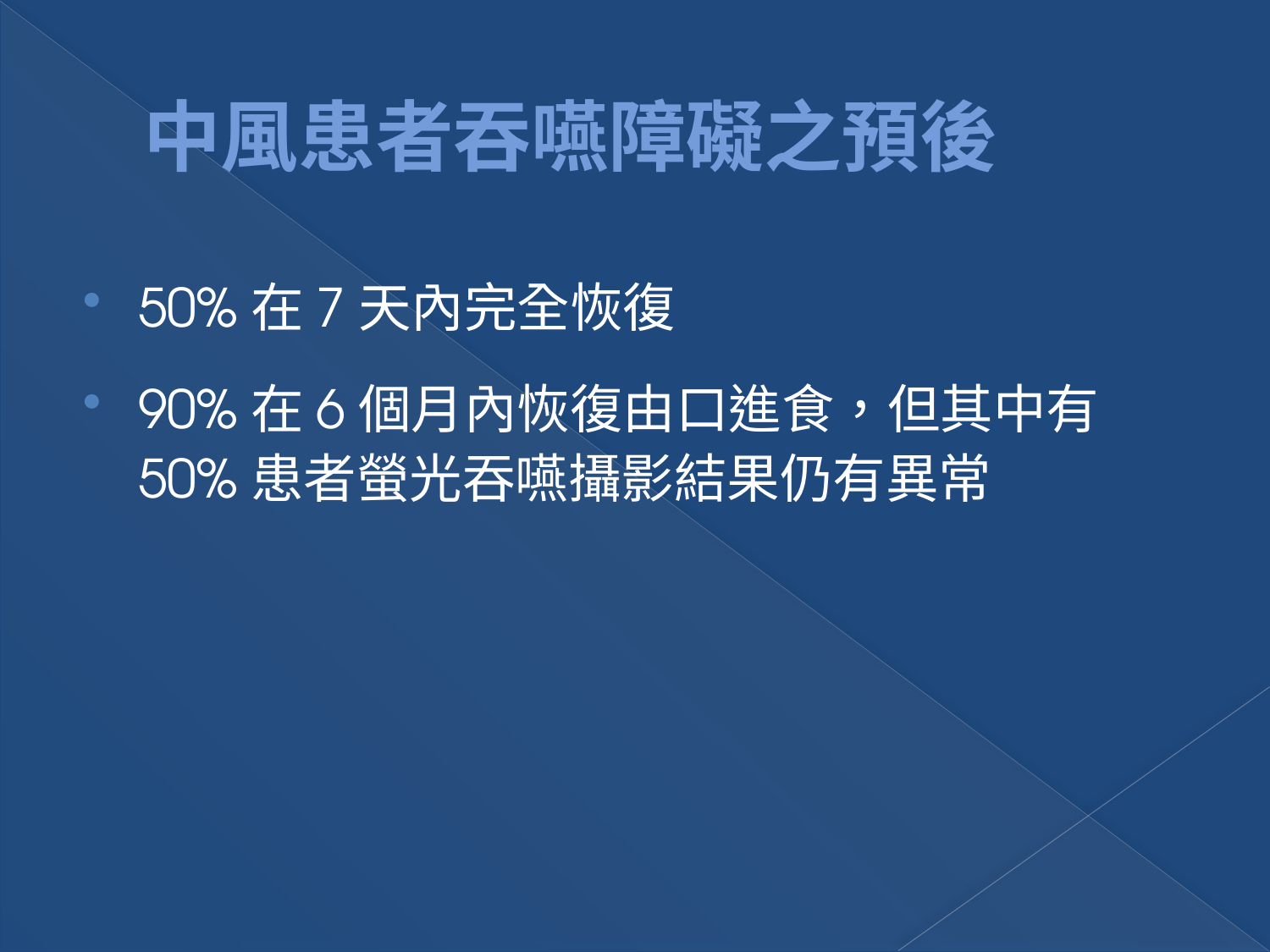

# 中風患者吞嚥障礙之預後
50%在7天內完全恢復
90%在6個月內恢復由口進食，但其中有50%患者螢光吞嚥攝影結果仍有異常